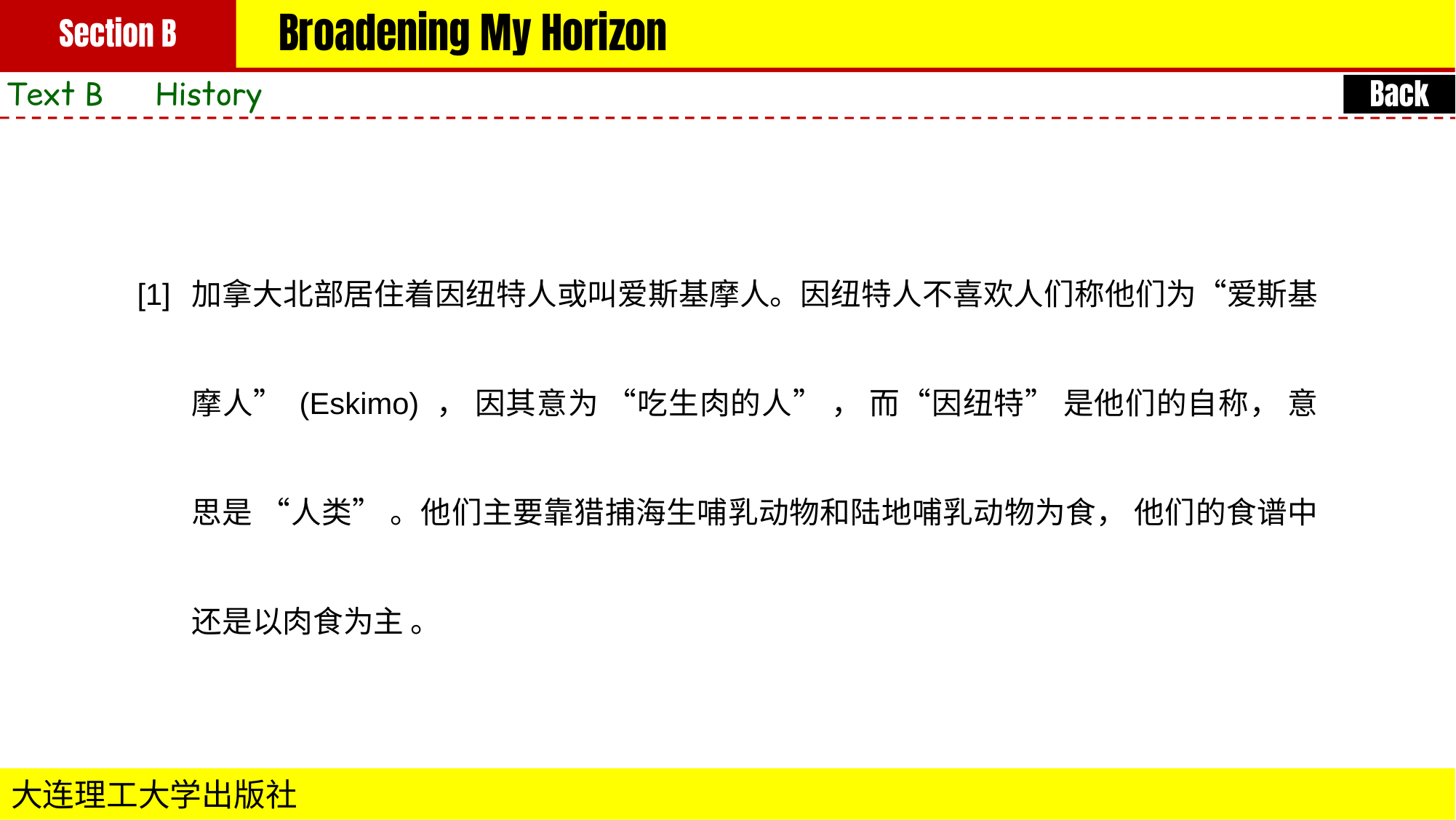

Section B
# Broadening My Horizon
Text B　 History
Back
[1]	加拿大北部居住着因纽特人或叫爱斯基摩人。因纽特人不喜欢人们称他们为“爱斯基摩人” (Eskimo) ， 因其意为 “吃生肉的人” ， 而“因纽特” 是他们的自称， 意思是 “人类” 。他们主要靠猎捕海生哺乳动物和陆地哺乳动物为食， 他们的食谱中还是以肉食为主 。